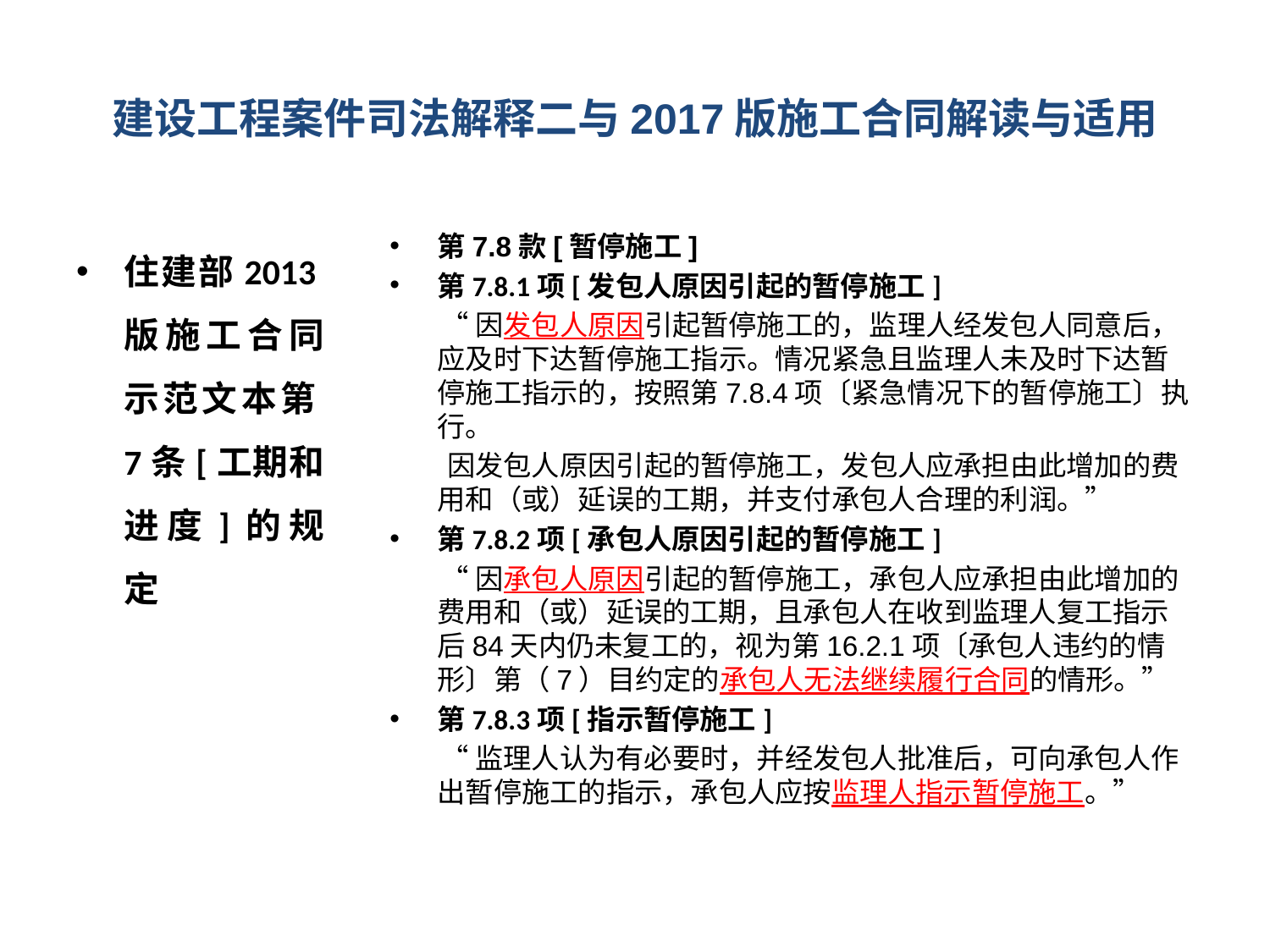

# 建设工程案件司法解释二与2017版施工合同解读与适用
住建部2013版施工合同示范文本第7条[工期和进度]的规定

第7.8款[暂停施工]
第7.8.1项[发包人原因引起的暂停施工]
        “因发包人原因引起暂停施工的，监理人经发包人同意后，应及时下达暂停施工指示。情况紧急且监理人未及时下达暂停施工指示的，按照第7.8.4项〔紧急情况下的暂停施工〕执行。
        因发包人原因引起的暂停施工，发包人应承担由此增加的费用和（或）延误的工期，并支付承包人合理的利润。”
第7.8.2项[承包人原因引起的暂停施工]
        “因承包人原因引起的暂停施工，承包人应承担由此增加的费用和（或）延误的工期，且承包人在收到监理人复工指示后84天内仍未复工的，视为第16.2.1项〔承包人违约的情形〕第（7）目约定的承包人无法继续履行合同的情形。”
第7.8.3项[指示暂停施工]
        “监理人认为有必要时，并经发包人批准后，可向承包人作出暂停施工的指示，承包人应按监理人指示暂停施工。”

35